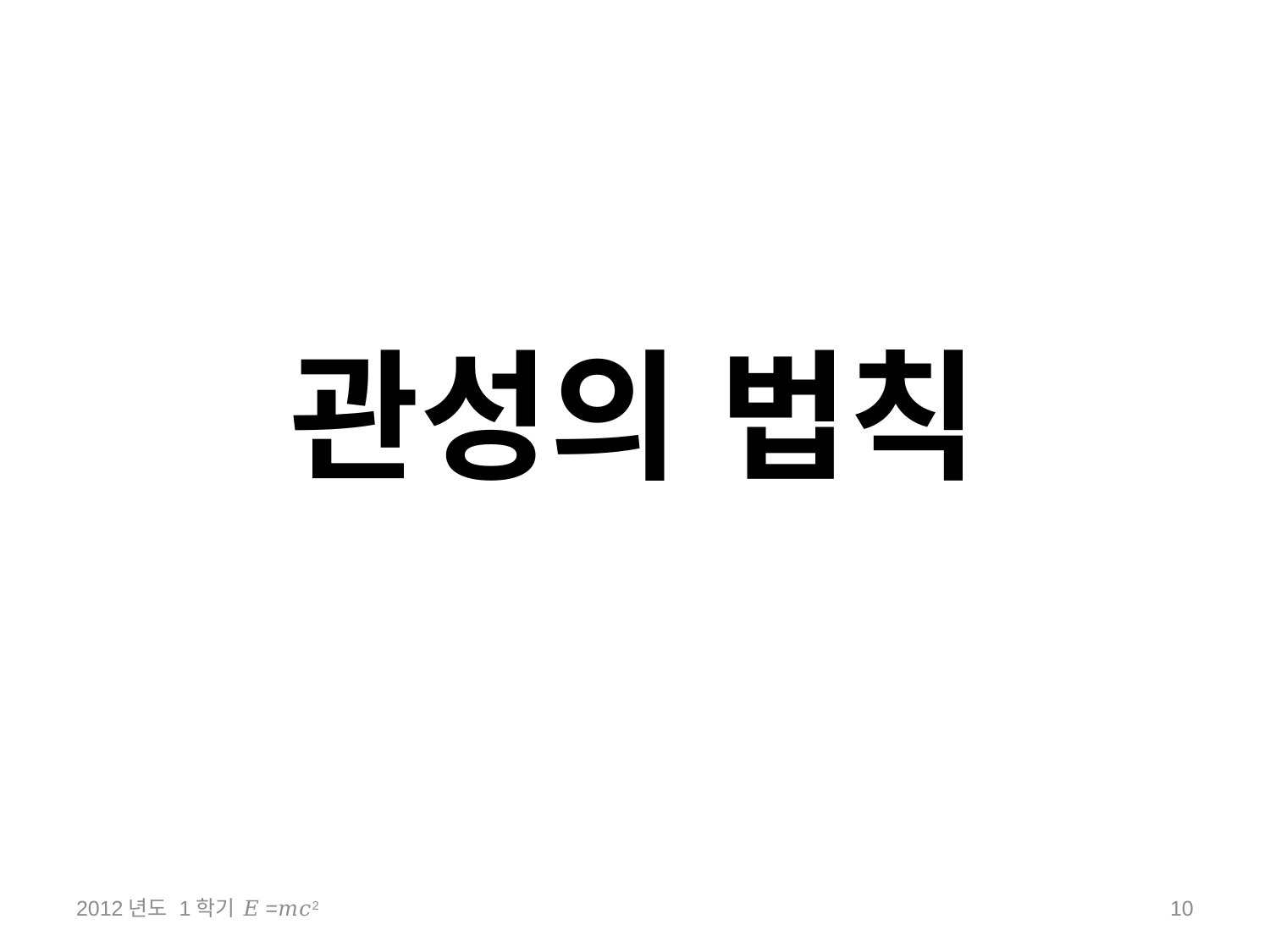

# 관성의 법칙
2012년도 1학기 𝐸=𝑚𝑐2
10